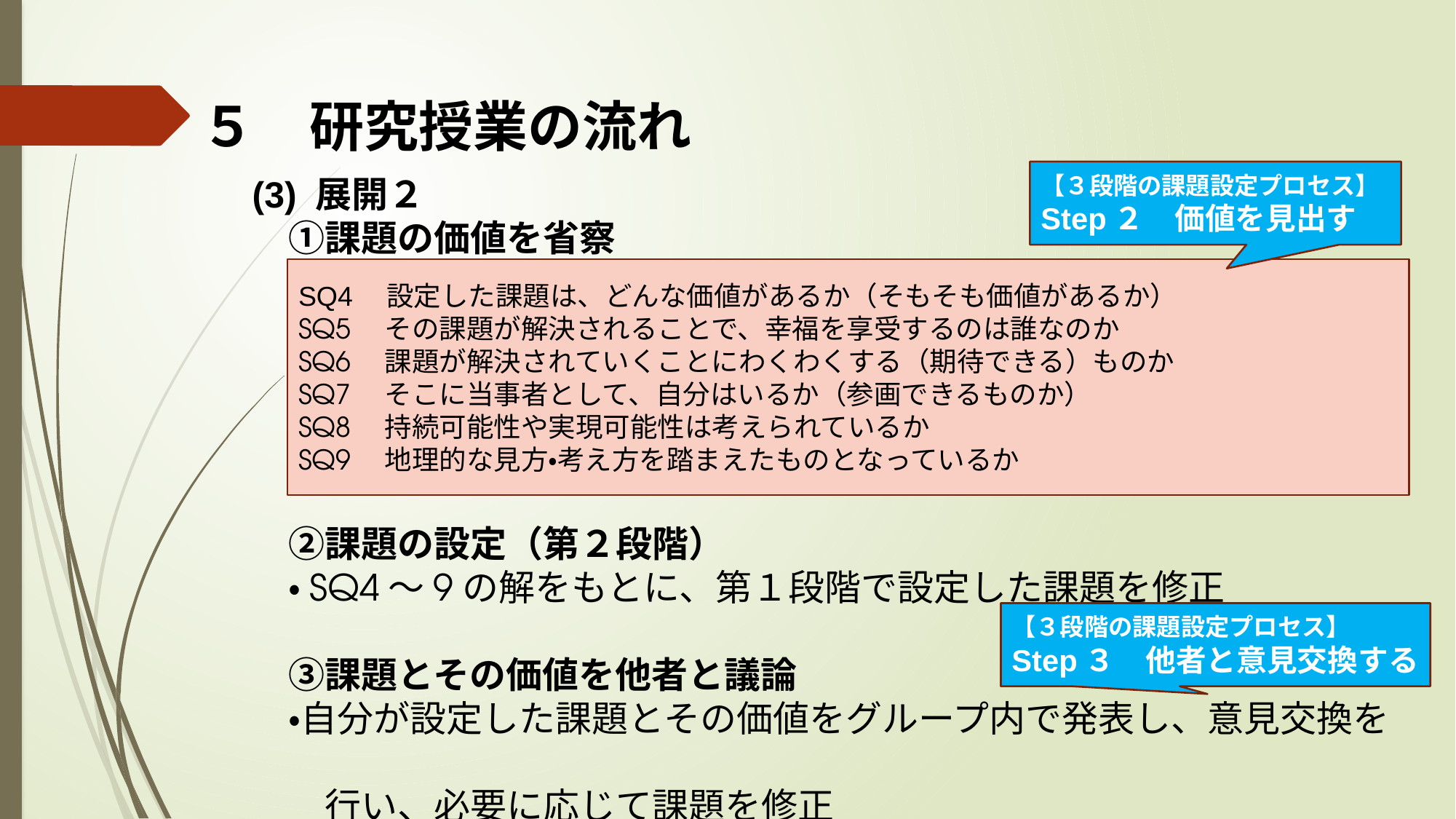

# ５　研究授業の流れ
【３段階の課題設定プロセス】
Step２　価値を見出す
(3) 展開２
　①課題の価値を省察

　②課題の設定（第２段階）
　・SQ4～9の解をもとに、第１段階で設定した課題を修正

　③課題とその価値を他者と議論
　・自分が設定した課題とその価値をグループ内で発表し、意見交換を
　　行い、必要に応じて課題を修正
SQ4　設定した課題は、どんな価値があるか（そもそも価値があるか）
SQ5　その課題が解決されることで、幸福を享受するのは誰なのか
SQ6　課題が解決されていくことにわくわくする（期待できる）ものか
SQ7　そこに当事者として、自分はいるか（参画できるものか）
SQ8　持続可能性や実現可能性は考えられているか
SQ9　地理的な見方・考え方を踏まえたものとなっているか
【３段階の課題設定プロセス】
Step３　他者と意見交換する